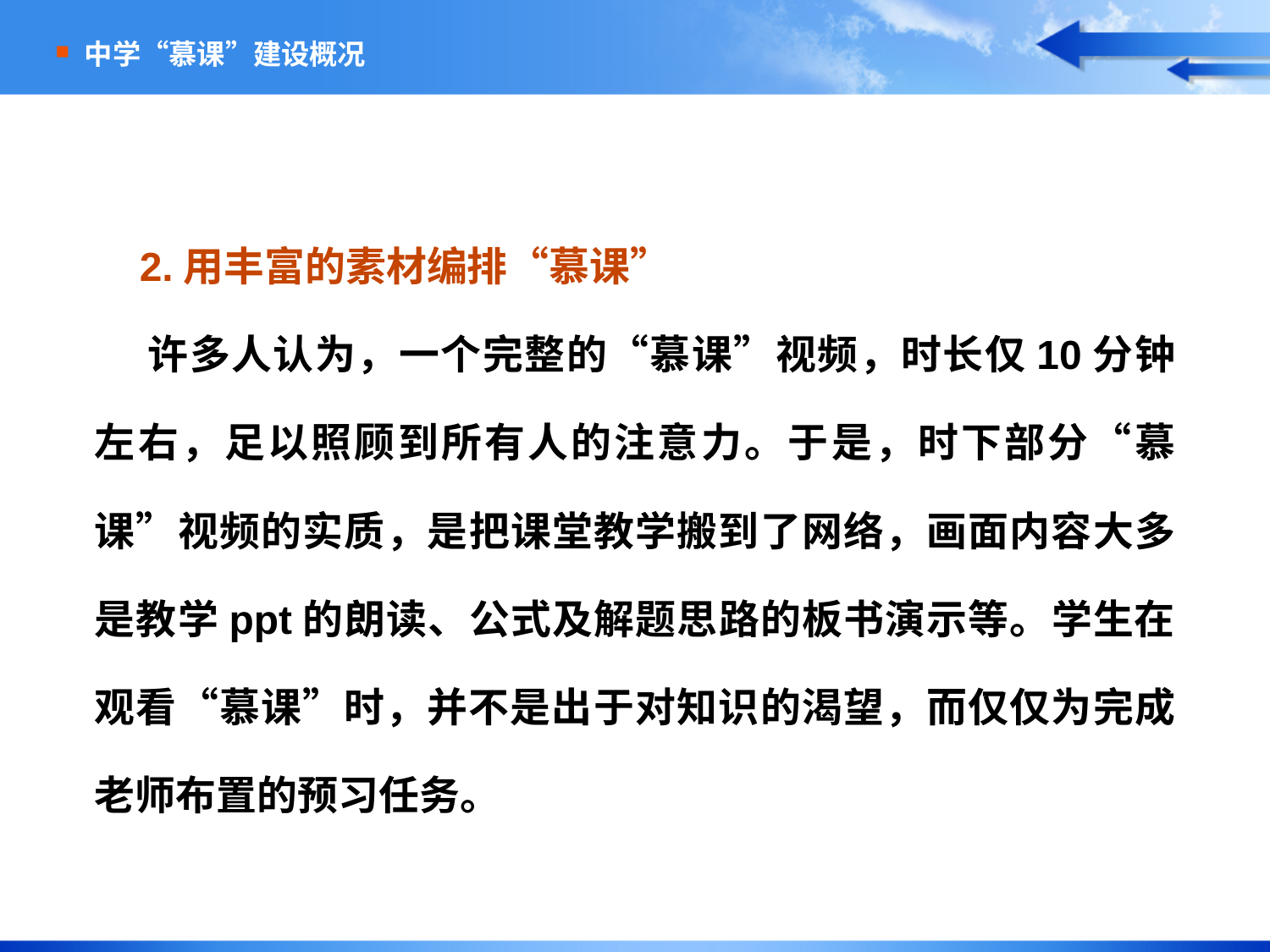

中学“慕课”建设概况
    2.用丰富的素材编排“慕课”
    许多人认为，一个完整的“慕课”视频，时长仅10分钟左右，足以照顾到所有人的注意力。于是，时下部分“慕课”视频的实质，是把课堂教学搬到了网络，画面内容大多是教学ppt的朗读、公式及解题思路的板书演示等。学生在观看“慕课”时，并不是出于对知识的渴望，而仅仅为完成老师布置的预习任务。